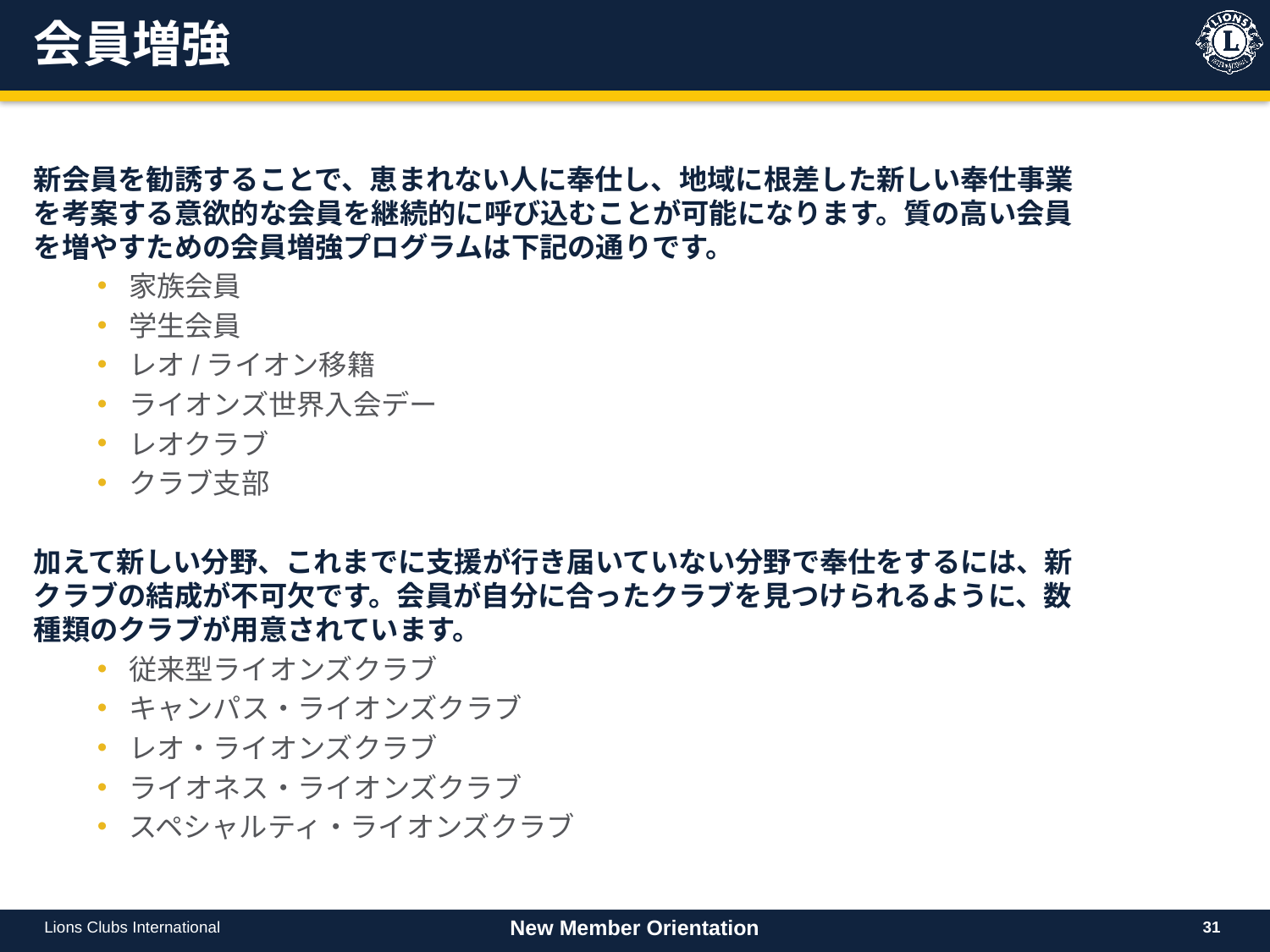

# 会員増強
新会員を勧誘することで、恵まれない人に奉仕し、地域に根差した新しい奉仕事業を考案する意欲的な会員を継続的に呼び込むことが可能になります。質の高い会員を増やすための会員増強プログラムは下記の通りです。
家族会員
学生会員
レオ/ライオン移籍
ライオンズ世界入会デー
レオクラブ
クラブ支部

加えて新しい分野、これまでに支援が行き届いていない分野で奉仕をするには、新クラブの結成が不可欠です。会員が自分に合ったクラブを見つけられるように、数種類のクラブが用意されています。
従来型ライオンズクラブ
キャンパス・ライオンズクラブ
レオ・ライオンズクラブ
ライオネス・ライオンズクラブ
スペシャルティ・ライオンズクラブ